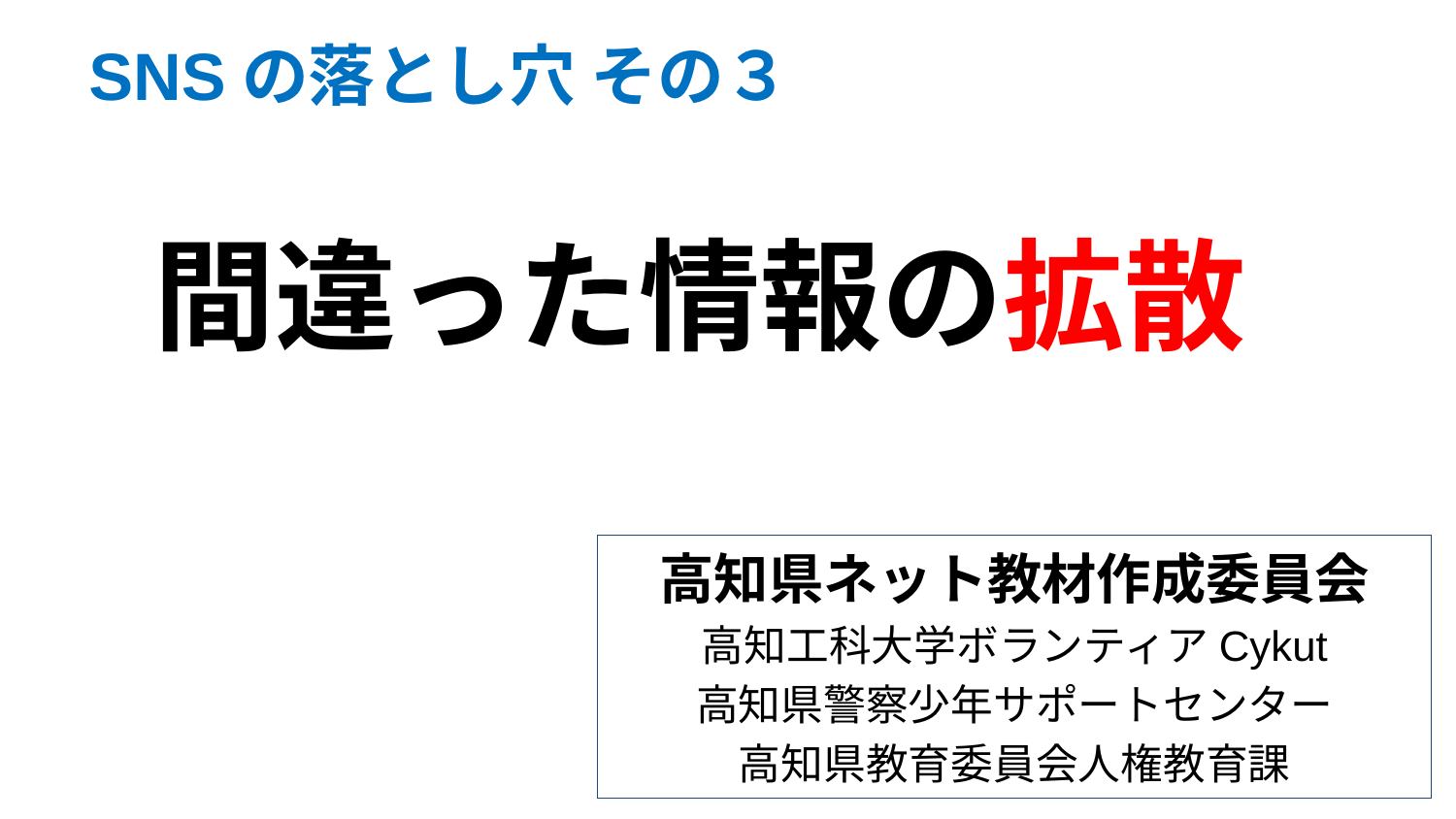

SNSの落とし穴 その３
間違った情報の拡散
高知県ネット教材作成委員会
高知工科大学ボランティアCykut
高知県警察少年サポートセンター
高知県教育委員会人権教育課